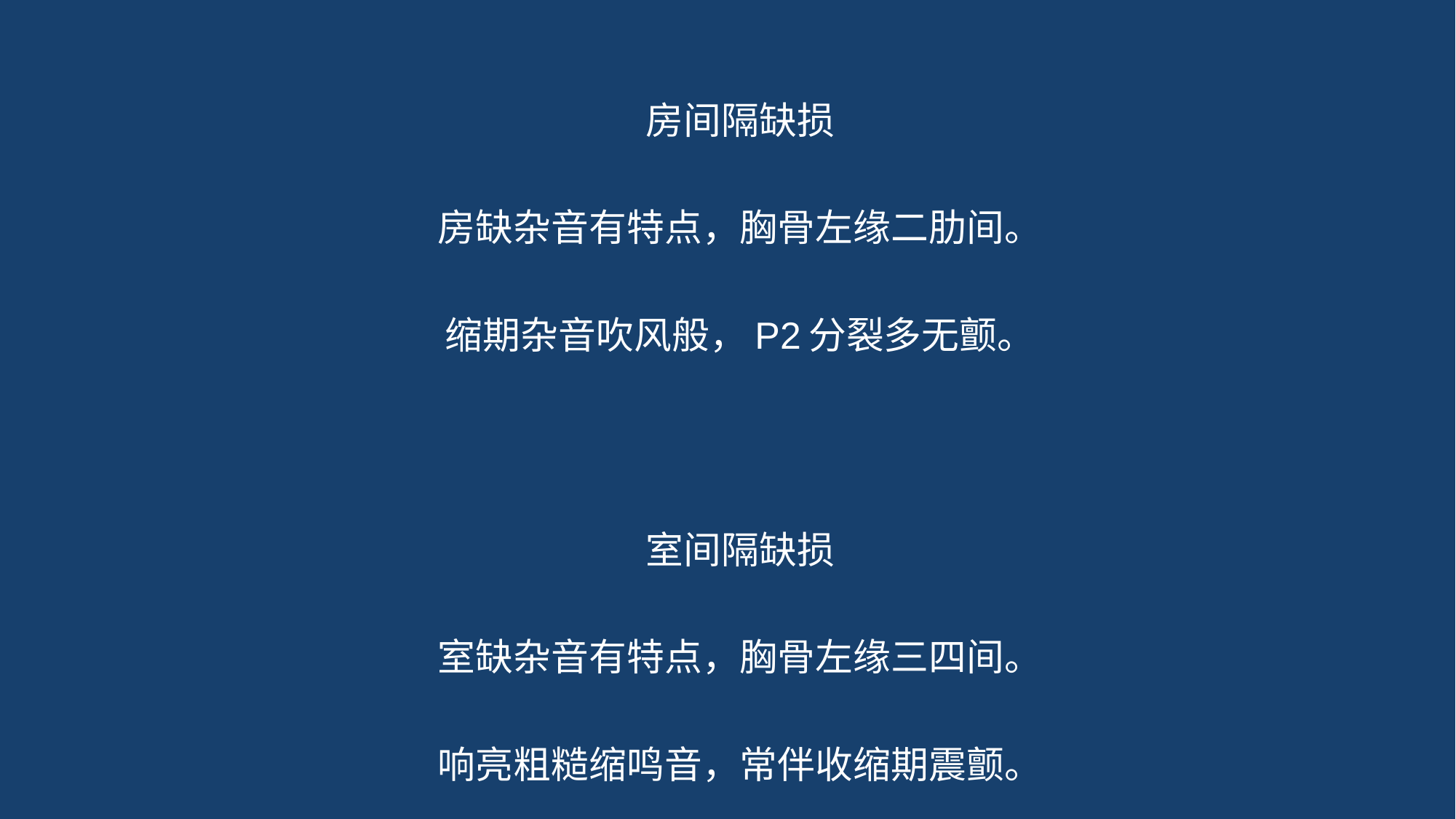

房间隔缺损
房缺杂音有特点，胸骨左缘二肋间。
缩期杂音吹风般，P2分裂多无颤。

室间隔缺损
室缺杂音有特点，胸骨左缘三四间。
响亮粗糙缩鸣音，常伴收缩期震颤。